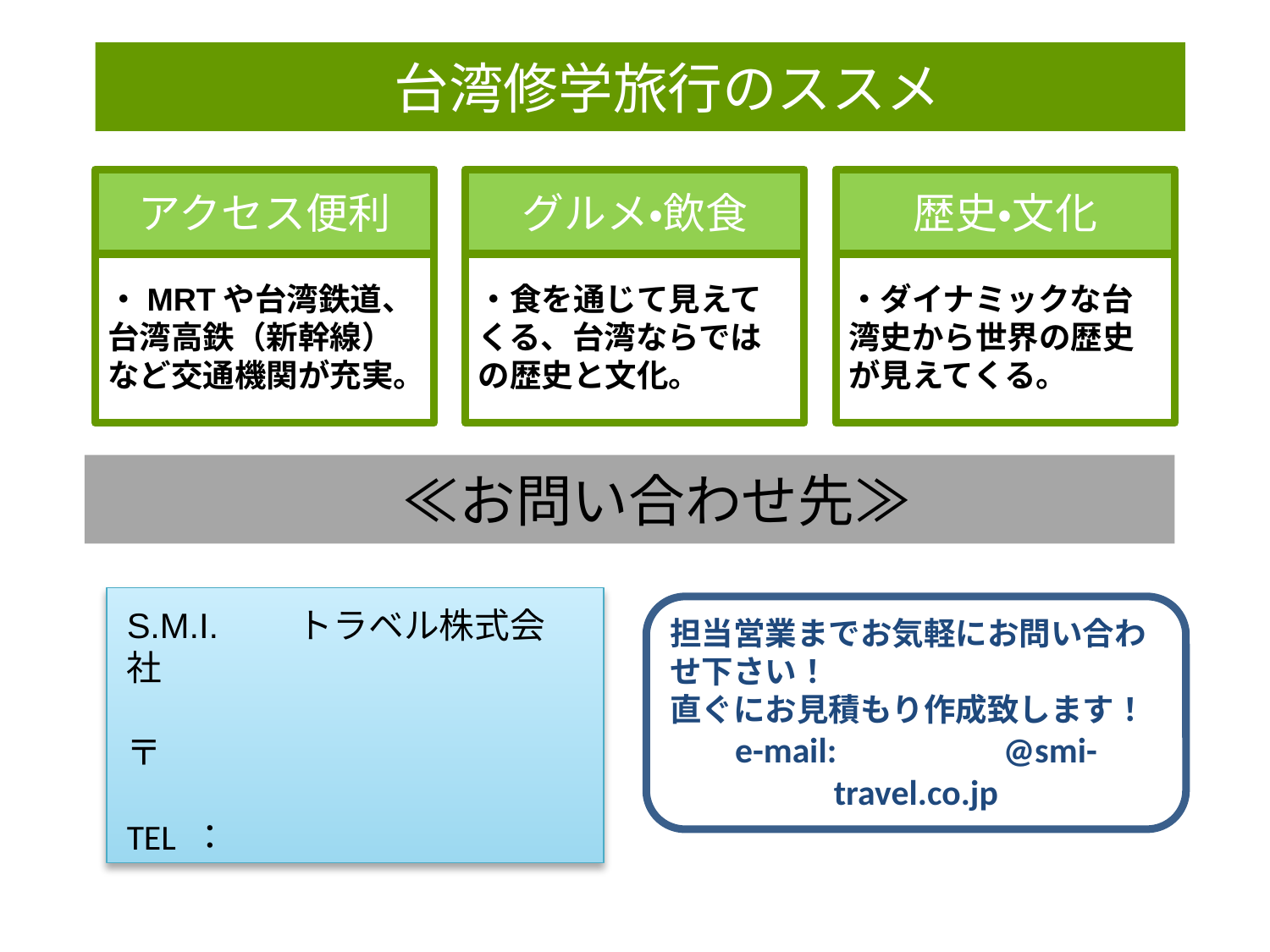

# 台湾修学旅行のススメ
アクセス便利
グルメ・飲食
歴史・文化
・MRTや台湾鉄道、台湾高鉄（新幹線）など交通機関が充実。

・食を通じて見えてくる、台湾ならではの歴史と文化。

・ダイナミックな台湾史から世界の歴史が見えてくる。
　≪お問い合わせ先≫

S.M.I.　　トラベル株式会社

〒
TEL ：
担当営業までお気軽にお問い合わせ下さい！
直ぐにお見積もり作成致します！
e-mail: 　　　　@smi-travel.co.jp